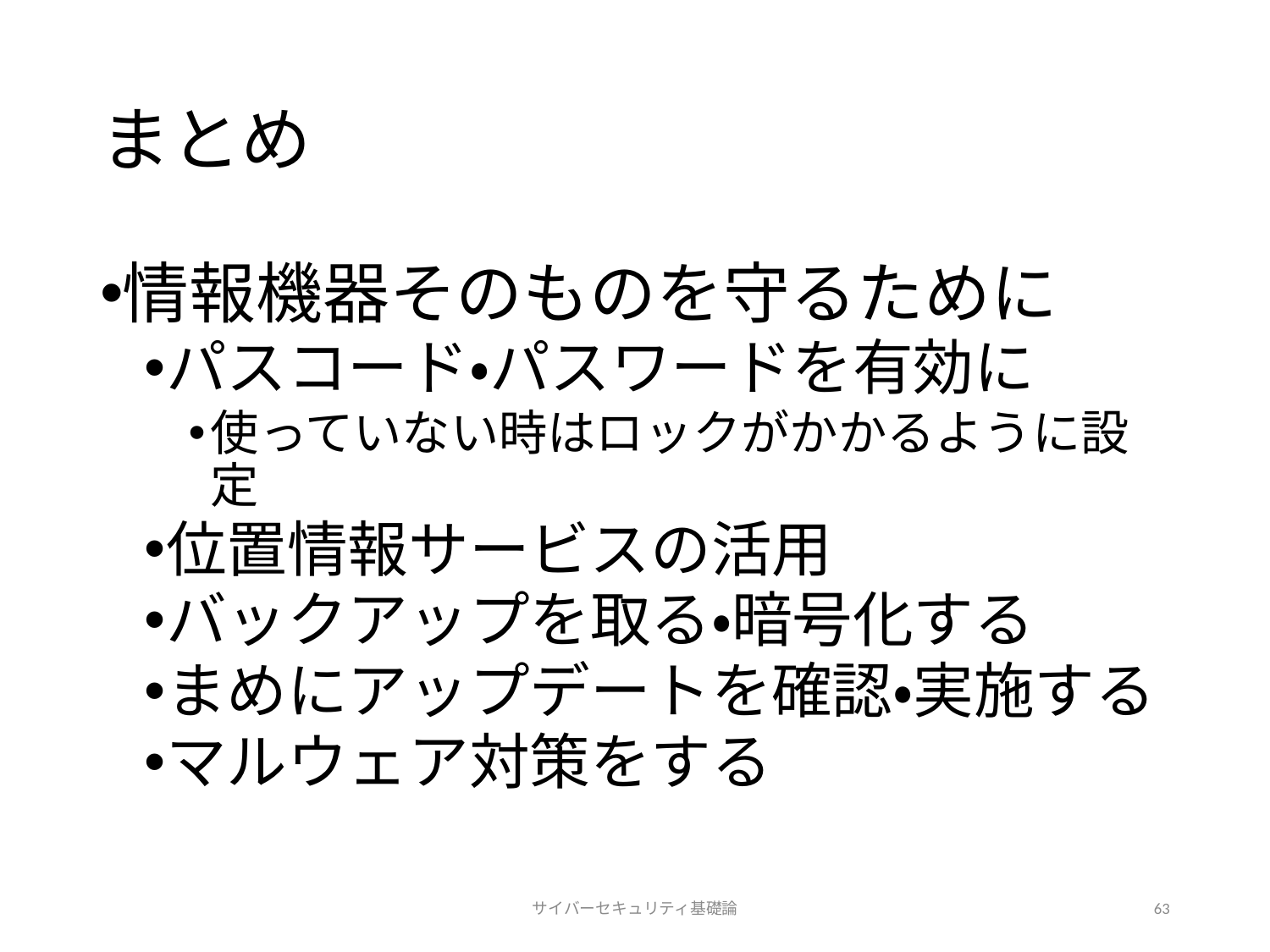

# まとめ
情報機器そのものを守るために
パスコード・パスワードを有効に
使っていない時はロックがかかるように設定
位置情報サービスの活用
バックアップを取る・暗号化する
まめにアップデートを確認・実施する
マルウェア対策をする
サイバーセキュリティ基礎論
63